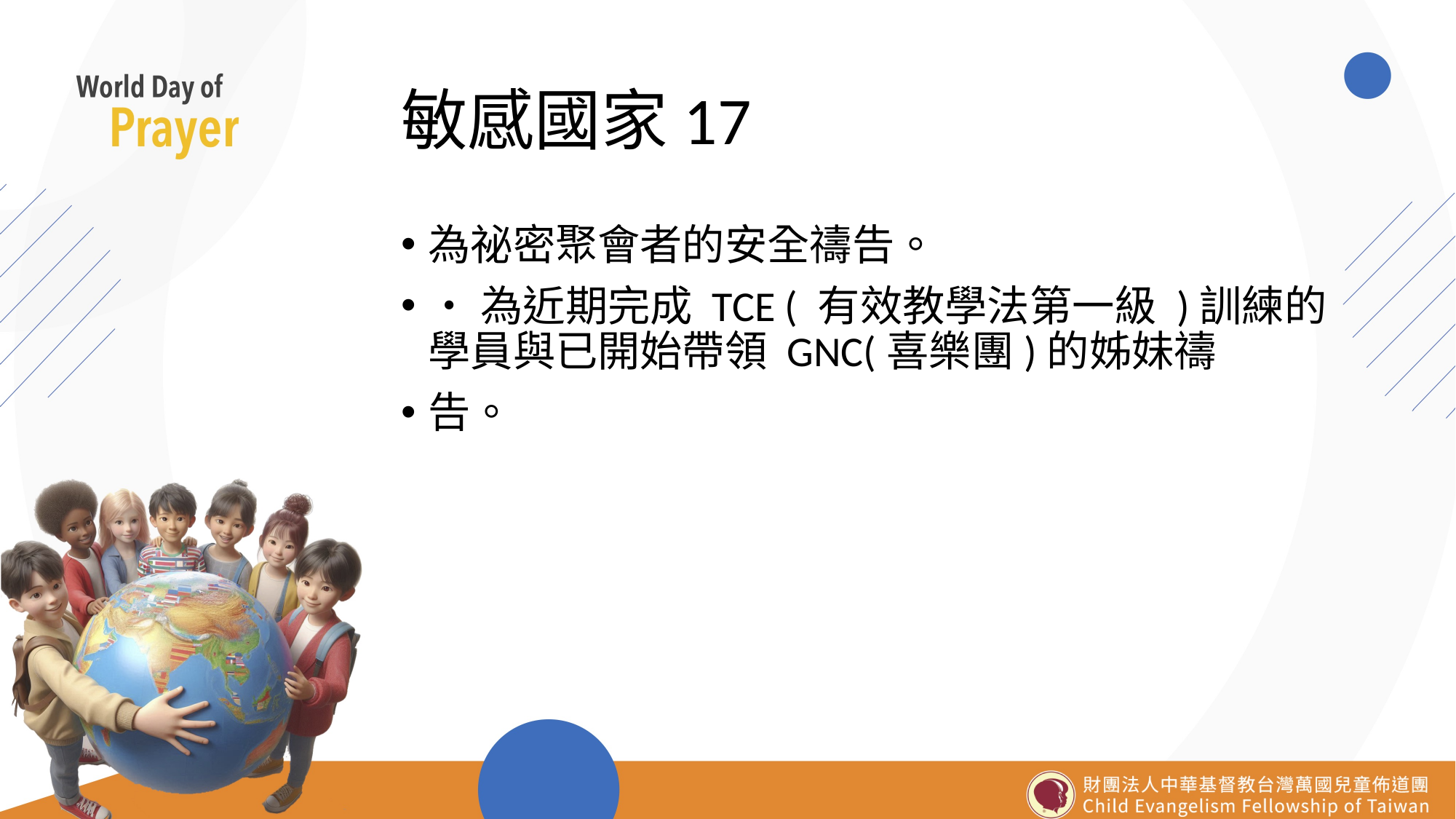

# 敏感國家17
為祕密聚會者的安全禱告。
•為近期完成 TCE ( 有效教學法第一級 )訓練的學員與已開始帶領 GNC(喜樂團)的姊妹禱
告。